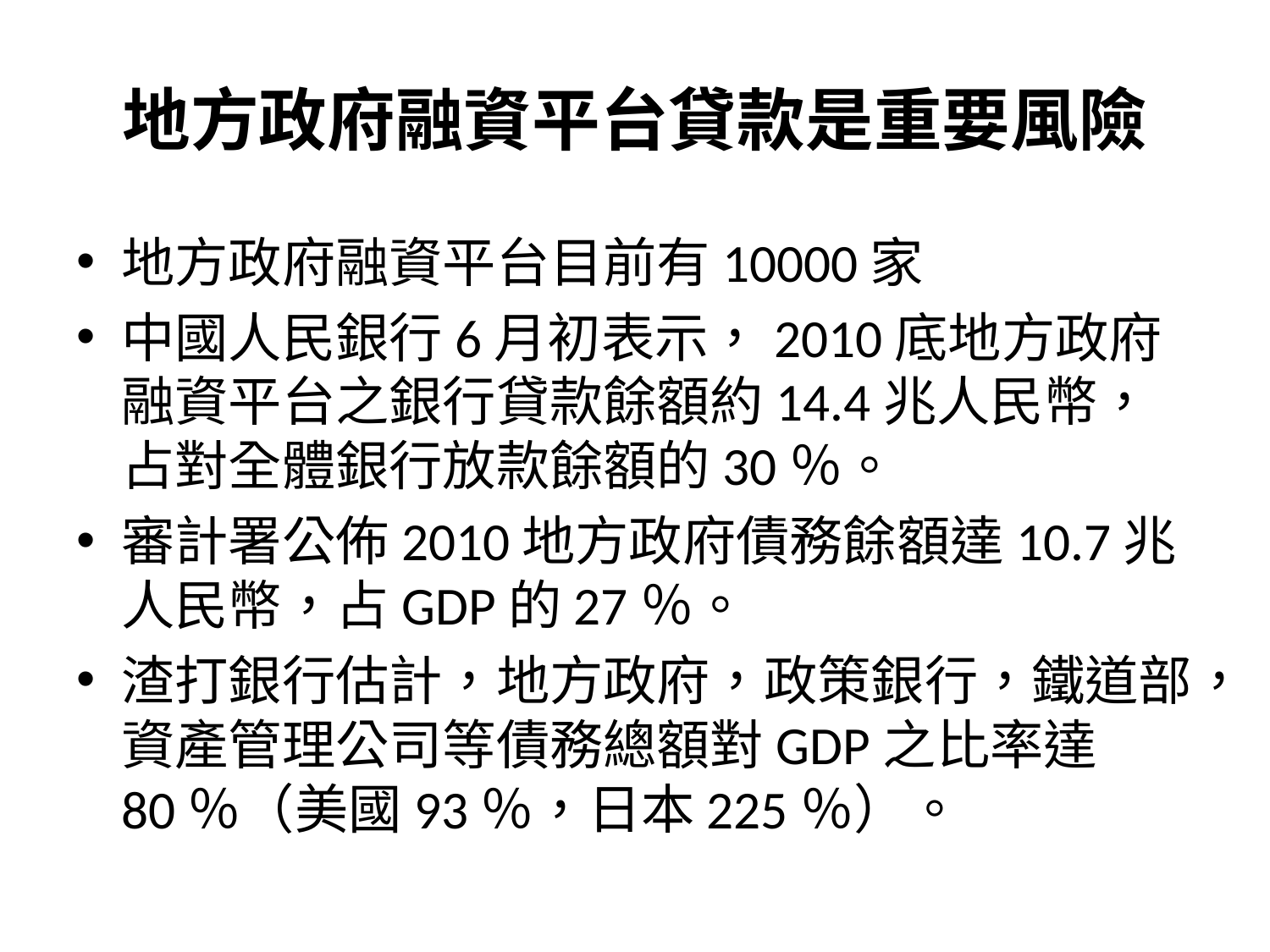

# 地方政府融資平台貸款是重要風險
地方政府融資平台目前有10000家
中國人民銀行6月初表示，2010底地方政府融資平台之銀行貸款餘額約14.4兆人民幣，占對全體銀行放款餘額的30％。
審計署公佈2010地方政府債務餘額達10.7兆人民幣，占GDP的27％。
渣打銀行估計，地方政府，政策銀行，鐵道部，資產管理公司等債務總額對GDP之比率達80％（美國93％，日本225％）。